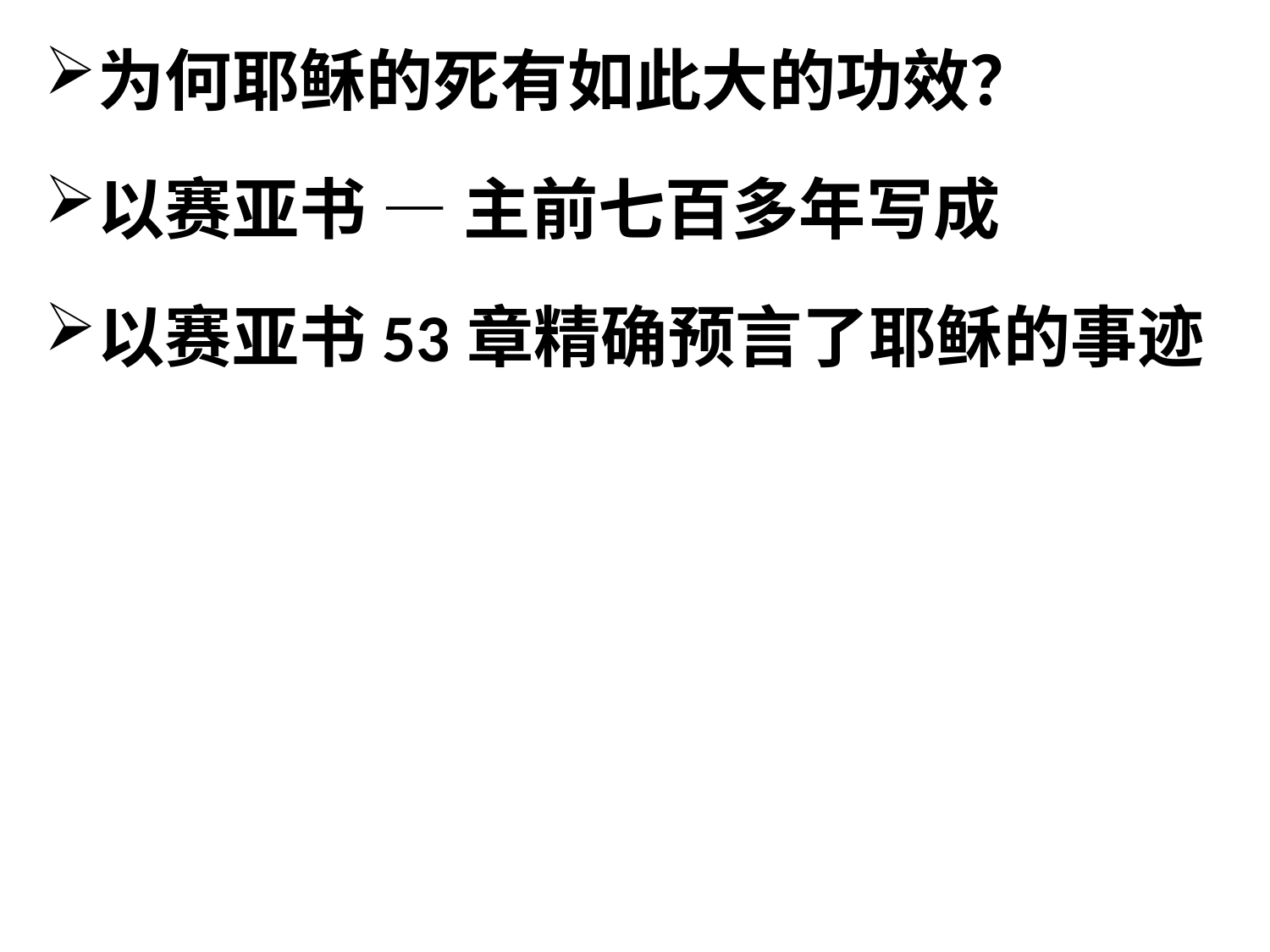

为何耶稣的死有如此大的功效？

以赛亚书 — 主前七百多年写成

以赛亚书53章精确预言了耶稣的事迹